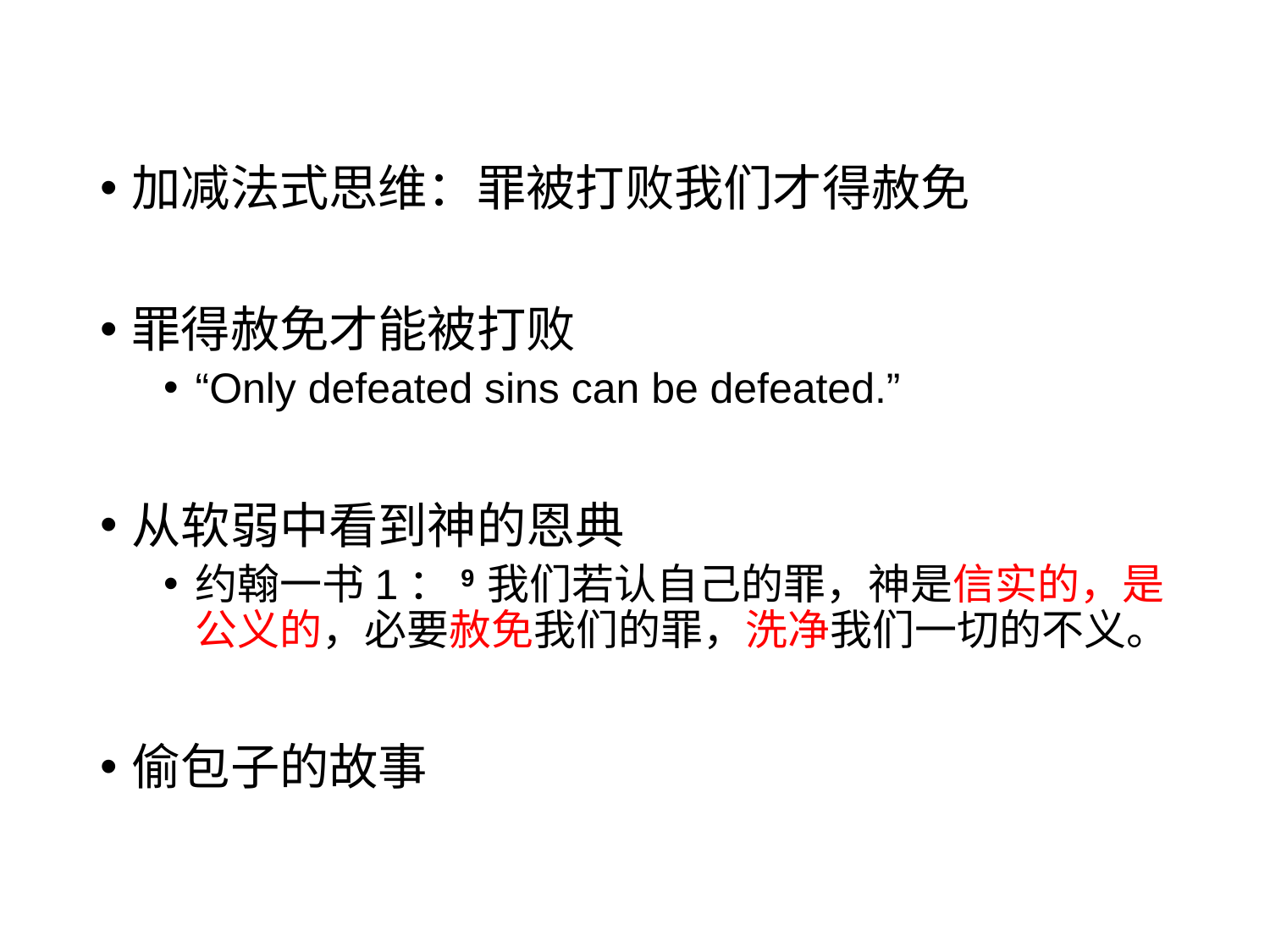

加减法式思维：罪被打败我们才得赦免

罪得赦免才能被打败
“Only defeated sins can be defeated.”

从软弱中看到神的恩典
约翰一书1：9 我们若认自己的罪，神是信实的，是公义的，必要赦免我们的罪，洗净我们一切的不义。

偷包子的故事